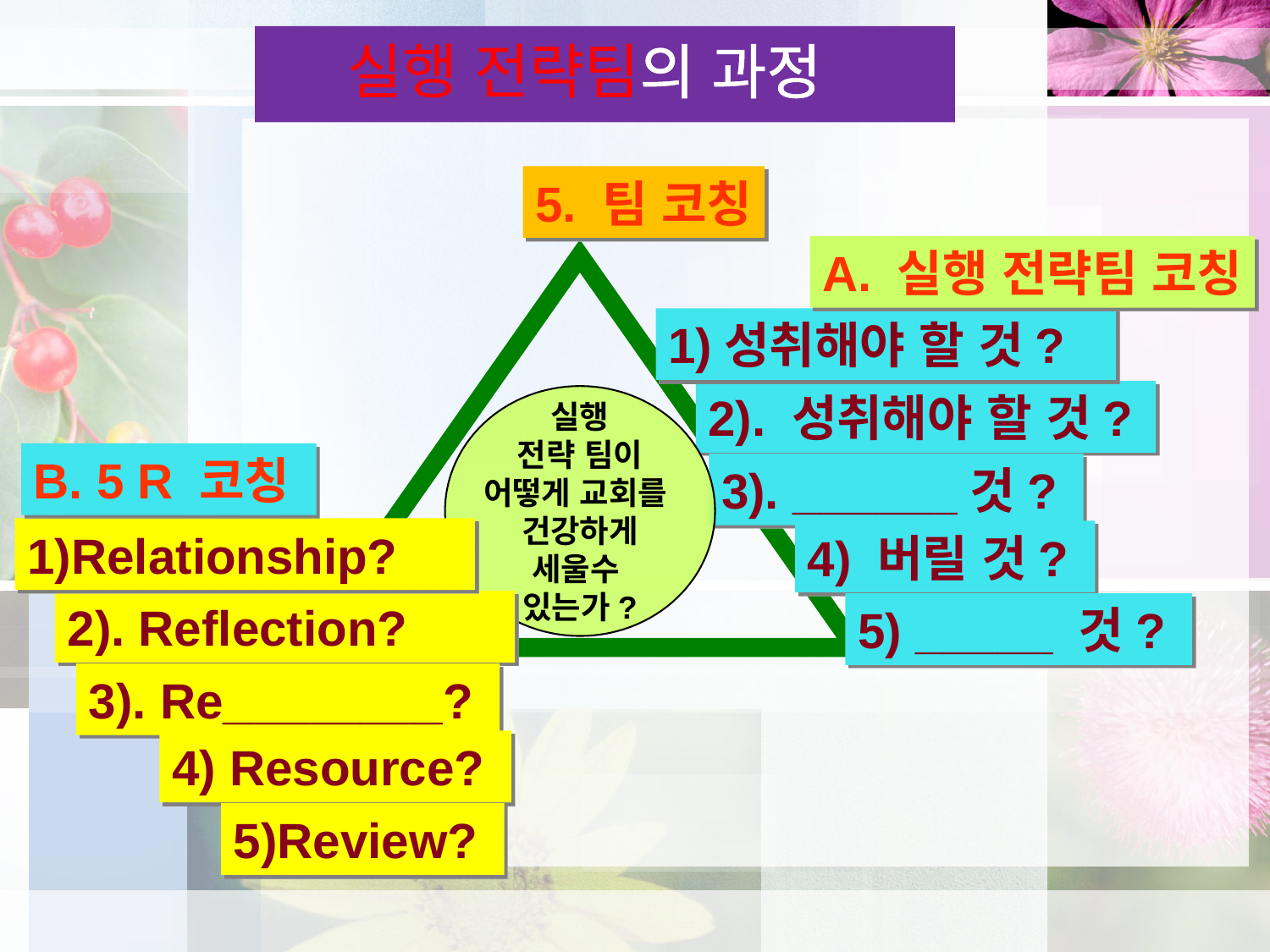

실행 전략팀의 과정
5. 팀 코칭
A. 실행 전략팀 코칭

1)성취해야 할 것?
2). 성취해야 할 것?

실행
전략 팀이
어떻게 교회를
건강하게
세울수
있는가?

B. 5 R 코칭
3). ______것?
1)Relationship?
4) 버릴 것?
2). Reflection?
5) _____ 것?
3). Re________?
4) Resource?
5)Review?